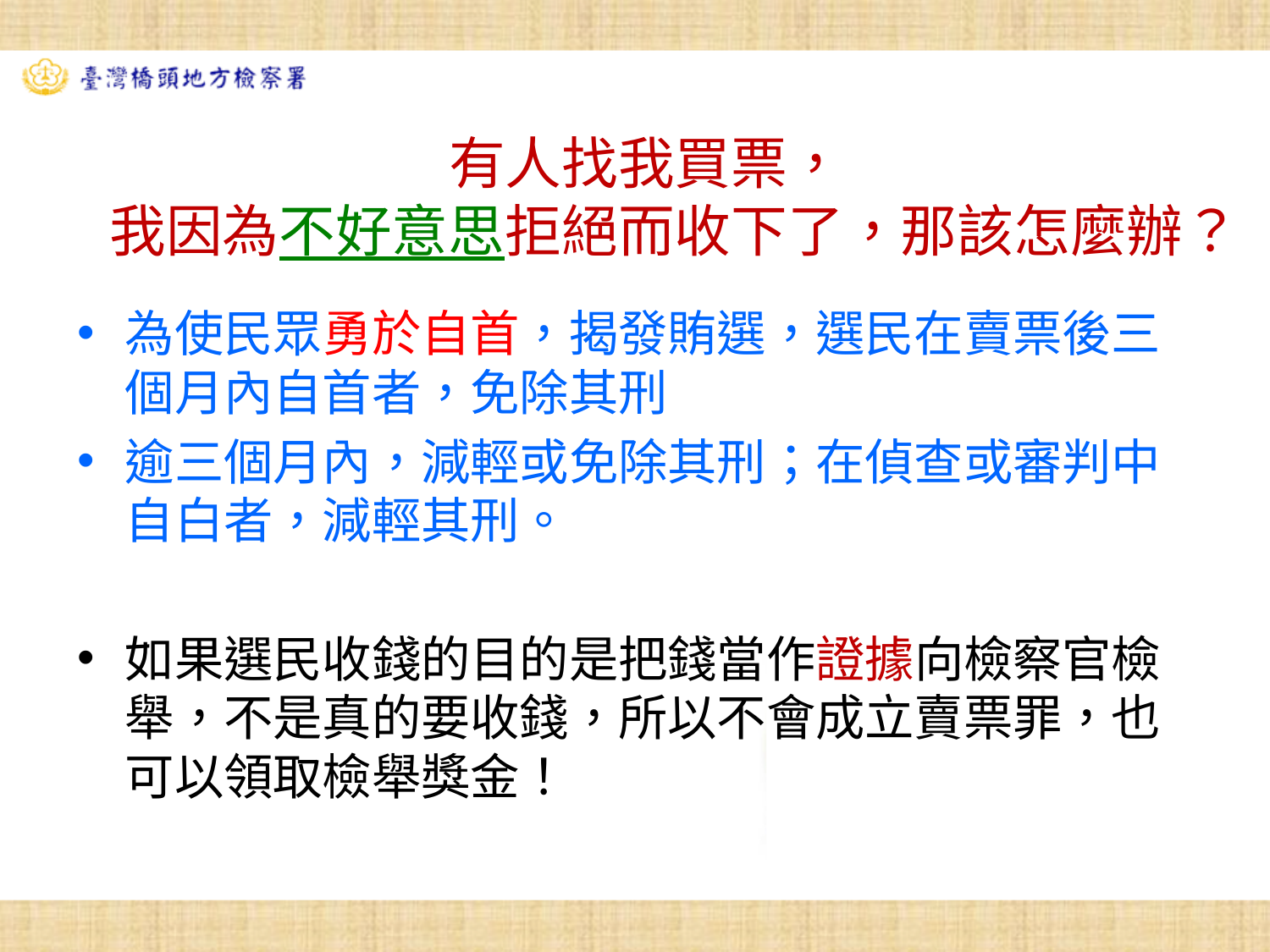

# 有人找我買票， 我因為不好意思拒絕而收下了，那該怎麼辦？
為使民眾勇於自首，揭發賄選，選民在賣票後三個月內自首者，免除其刑
逾三個月內，減輕或免除其刑；在偵查或審判中自白者，減輕其刑。

如果選民收錢的目的是把錢當作證據向檢察官檢舉，不是真的要收錢，所以不會成立賣票罪，也可以領取檢舉獎金！